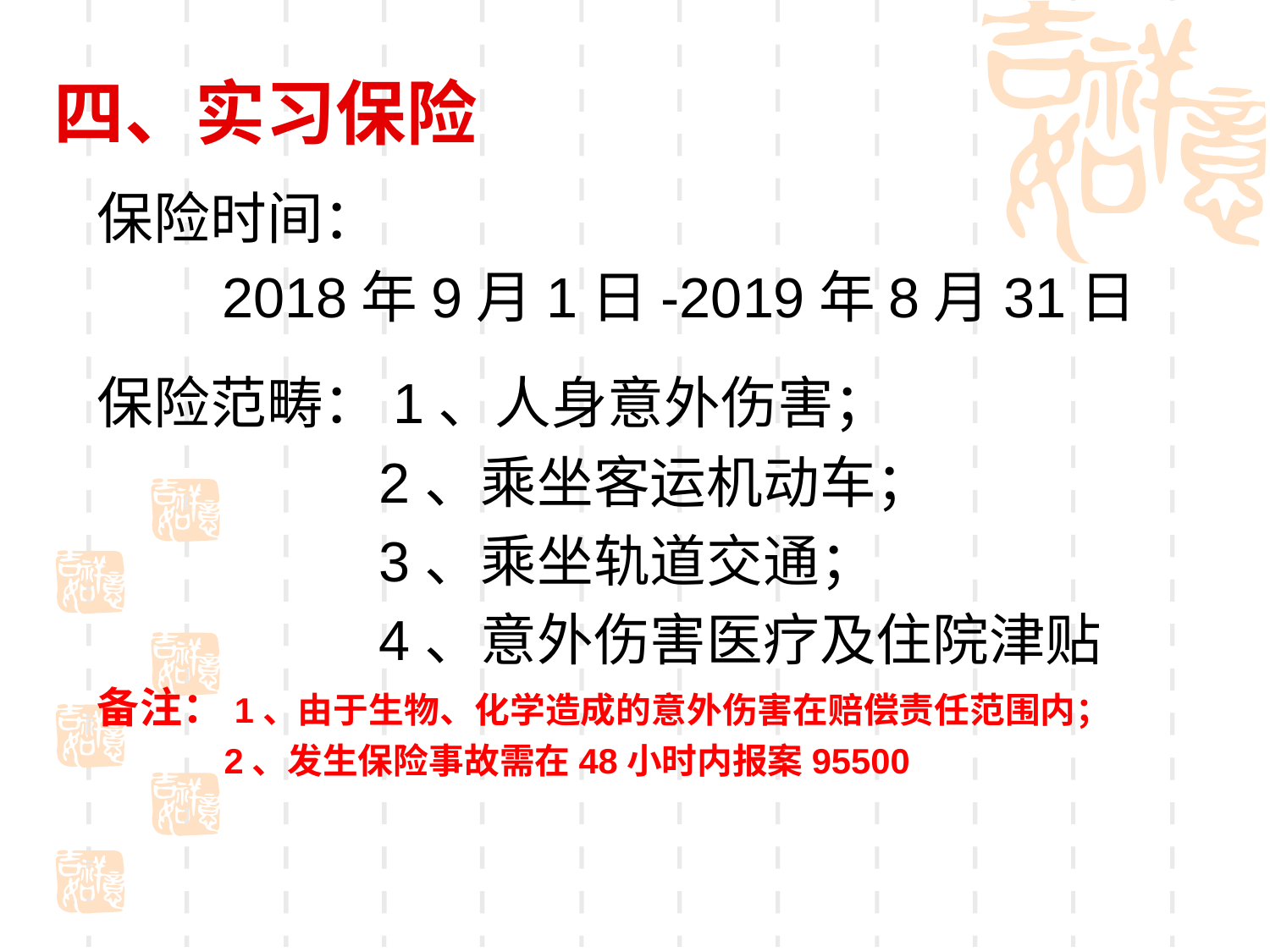

# 四、实习保险
保险时间：
        2018年9月1日-2019年8月31日

保险范畴：1、人身意外伤害；
                  2、乘坐客运机动车；
                  3、乘坐轨道交通；
                  4、意外伤害医疗及住院津贴
备注：1、由于生物、化学造成的意外伤害在赔偿责任范围内；
             2、发生保险事故需在48小时内报案95500